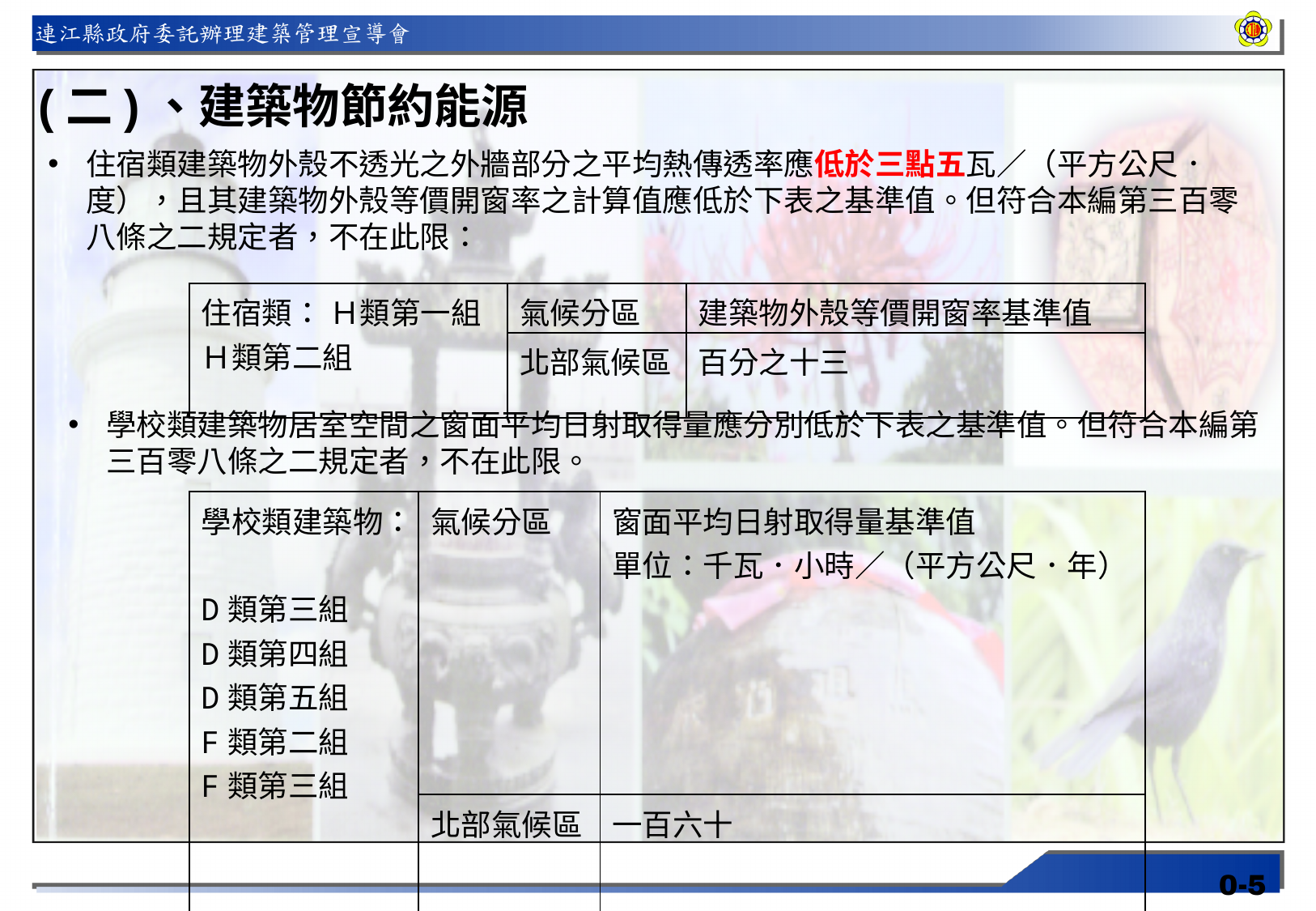

(二)、建築物節約能源
住宿類建築物外殼不透光之外牆部分之平均熱傳透率應低於三點五瓦∕（平方公尺．度），且其建築物外殼等價開窗率之計算值應低於下表之基準值。但符合本編第三百零八條之二規定者，不在此限：
| 住宿類： Ｈ類第一組 Ｈ類第二組 | 氣候分區 | 建築物外殼等價開窗率基準值 |
| --- | --- | --- |
|  | 北部氣候區 | 百分之十三 |
學校類建築物居室空間之窗面平均日射取得量應分別低於下表之基準值。但符合本編第三百零八條之二規定者，不在此限。
| 學校類建築物： D類第三組 D類第四組 D類第五組 F類第二組 F類第三組 | 氣候分區 | 窗面平均日射取得量基準值 單位：千瓦．小時／（平方公尺．年） |
| --- | --- | --- |
|  | 北部氣候區 | 一百六十 |
0-5